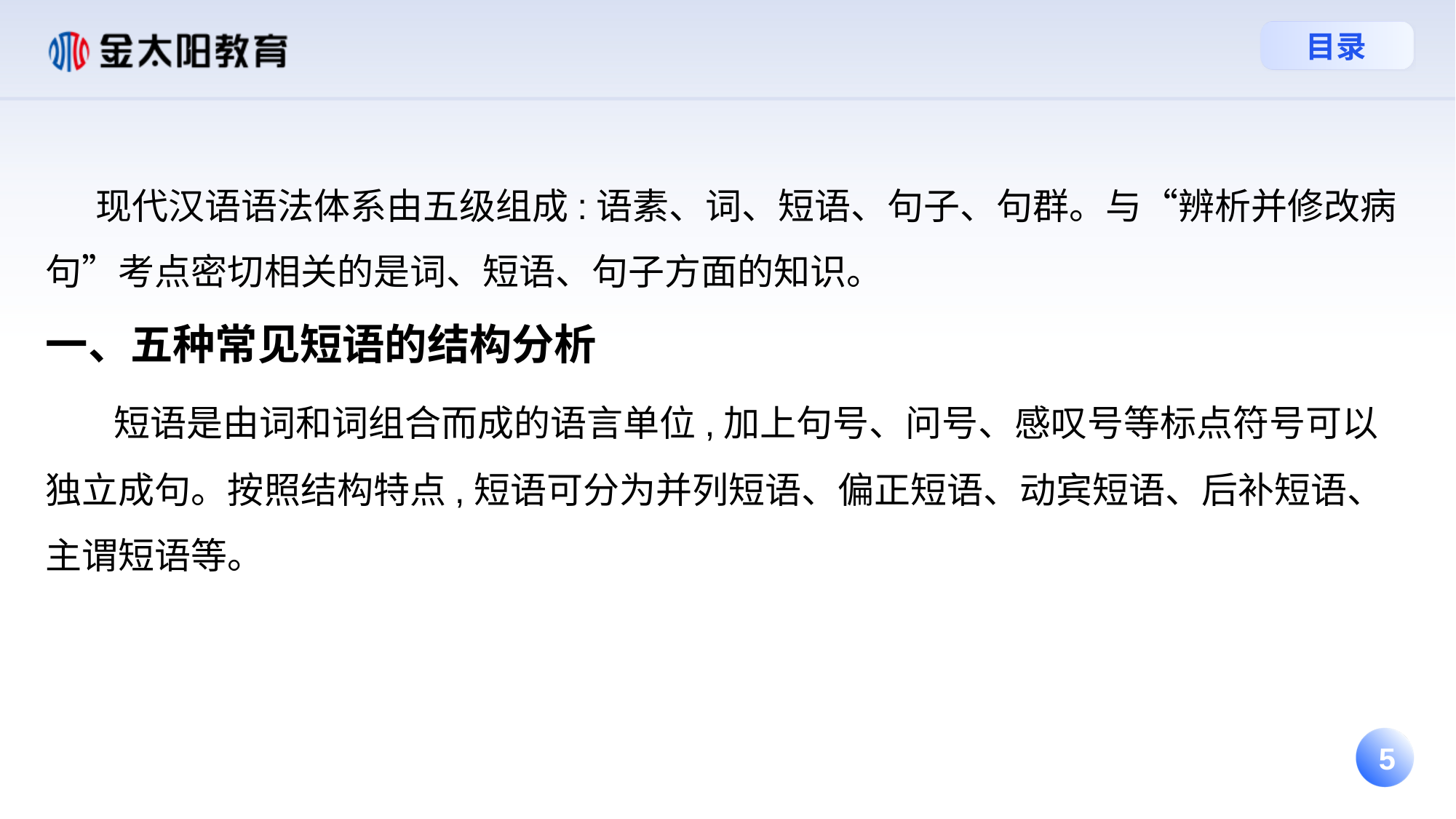

现代汉语语法体系由五级组成:语素、词、短语、句子、句群。与“辨析并修改病句”考点密切相关的是词、短语、句子方面的知识。
一、五种常见短语的结构分析
      短语是由词和词组合而成的语言单位,加上句号、问号、感叹号等标点符号可以独立成句。按照结构特点,短语可分为并列短语、偏正短语、动宾短语、后补短语、主谓短语等。